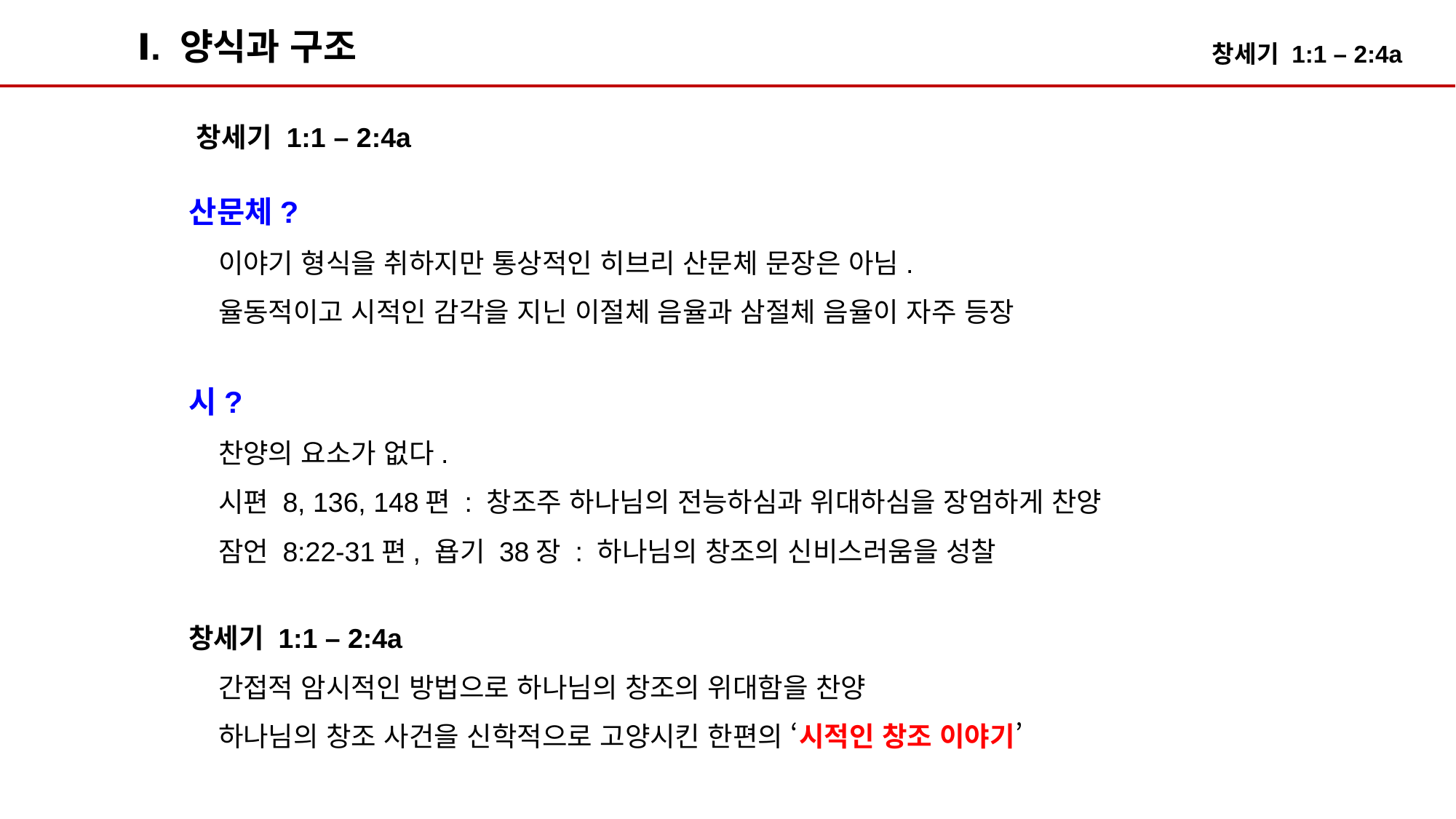

Ⅰ. 양식과 구조
창세기 1:1 – 2:4a
산문체?
   이야기 형식을 취하지만 통상적인 히브리 산문체 문장은 아님.
   율동적이고 시적인 감각을 지닌 이절체 음율과 삼절체 음율이 자주 등장
시?
   찬양의 요소가 없다.
   시편 8, 136, 148편 : 창조주 하나님의 전능하심과 위대하심을 장엄하게 찬양
   잠언 8:22-31편, 욥기 38장 : 하나님의 창조의 신비스러움을 성찰
창세기 1:1 – 2:4a
   간접적 암시적인 방법으로 하나님의 창조의 위대함을 찬양
   하나님의 창조 사건을 신학적으로 고양시킨 한편의 ‘시적인 창조 이야기’